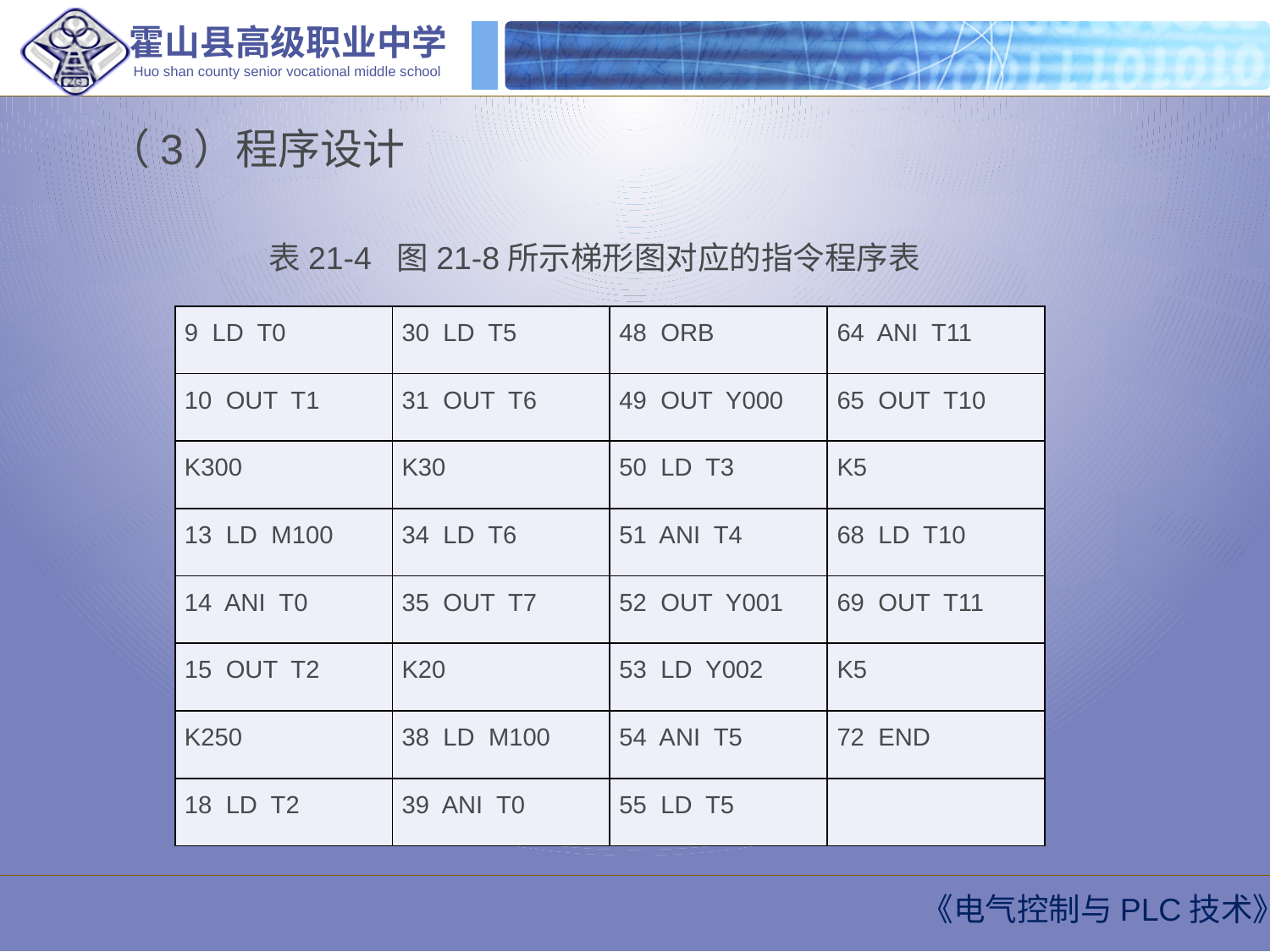

（3）程序设计
表21-4  图21-8所示梯形图对应的指令程序表
| 9 LD T0 | 30 LD T5 | 48 ORB | 64 ANI T11 |
| --- | --- | --- | --- |
| 10 OUT T1 | 31 OUT T6 | 49 OUT Y000 | 65 OUT T10 |
| K300 | K30 | 50 LD T3 | K5 |
| 13 LD M100 | 34 LD T6 | 51 ANI T4 | 68 LD T10 |
| 14 ANI T0 | 35 OUT T7 | 52 OUT Y001 | 69 OUT T11 |
| 15 OUT T2 | K20 | 53 LD Y002 | K5 |
| K250 | 38 LD M100 | 54 ANI T5 | 72 END |
| 18 LD T2 | 39 ANI T0 | 55 LD T5 |  |